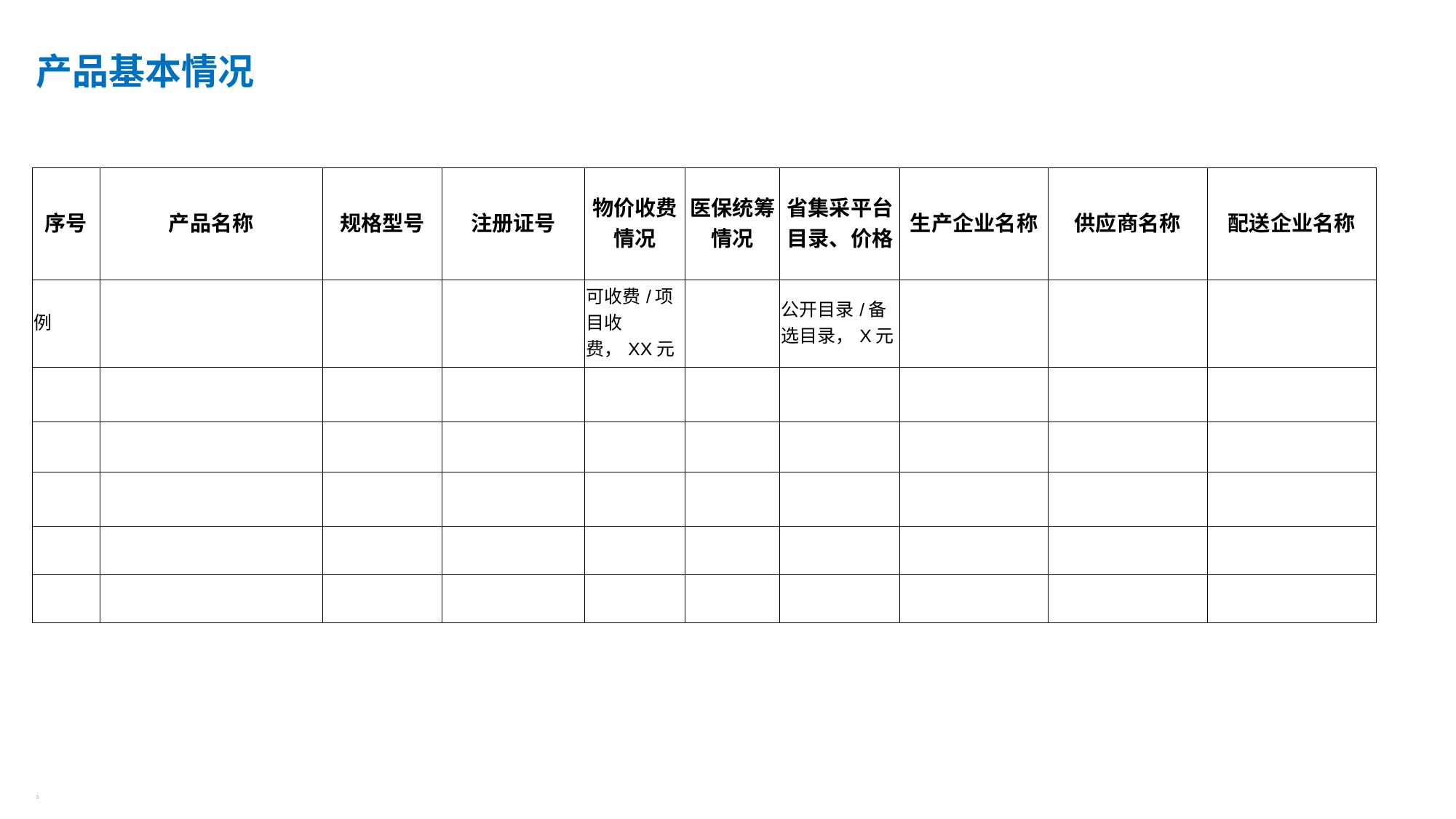

产品基本情况
| 序号 | 产品名称 | 规格型号 | 注册证号 | 物价收费情况 | 医保统筹情况 | 省集采平台目录、价格 | 生产企业名称 | 供应商名称 | 配送企业名称 |
| --- | --- | --- | --- | --- | --- | --- | --- | --- | --- |
| 例 |  |  |  | 可收费/项目收费，XX元 |  | 公开目录/备选目录，X元 |  |  |  |
|  |  |  |  |  |  |  |  |  |  |
|  |  |  |  |  |  |  |  |  |  |
|  |  |  |  |  |  |  |  |  |  |
|  |  |  |  |  |  |  |  |  |  |
|  |  |  |  |  |  |  |  |  |  |
5